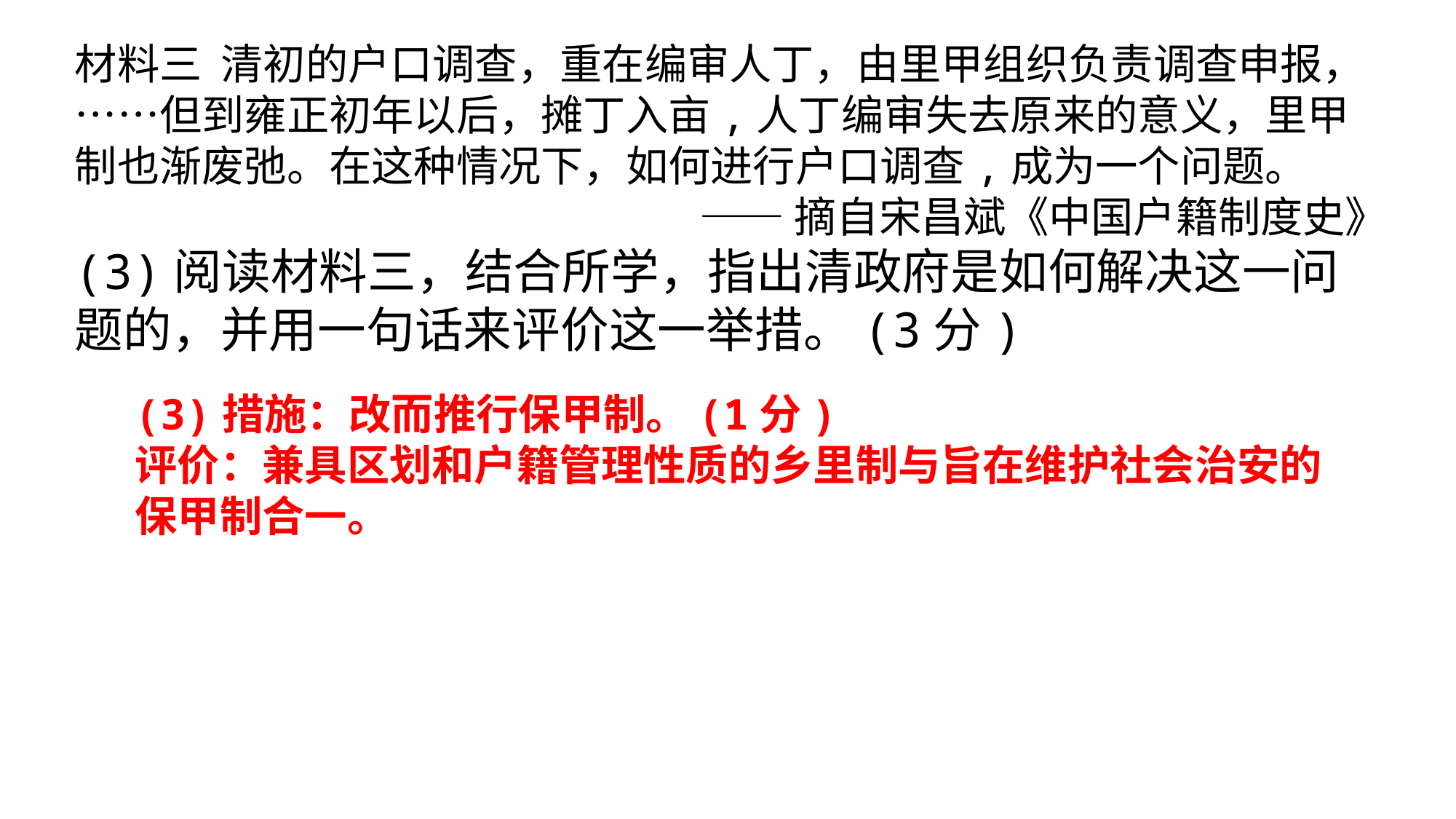

材料三  清初的户口调查，重在编审人丁，由里甲组织负责调查申报，……但到雍正初年以后，摊丁入亩,人丁编审失去原来的意义，里甲制也渐废弛。在这种情况下，如何进行户口调查,成为一个问题。
——摘自宋昌斌《中国户籍制度史》
(3)阅读材料三，结合所学，指出清政府是如何解决这一问题的，并用一句话来评价这一举措。(3分)
(3)措施：改而推行保甲制。(1分)
评价：兼具区划和户籍管理性质的乡里制与旨在维护社会治安的保甲制合一。